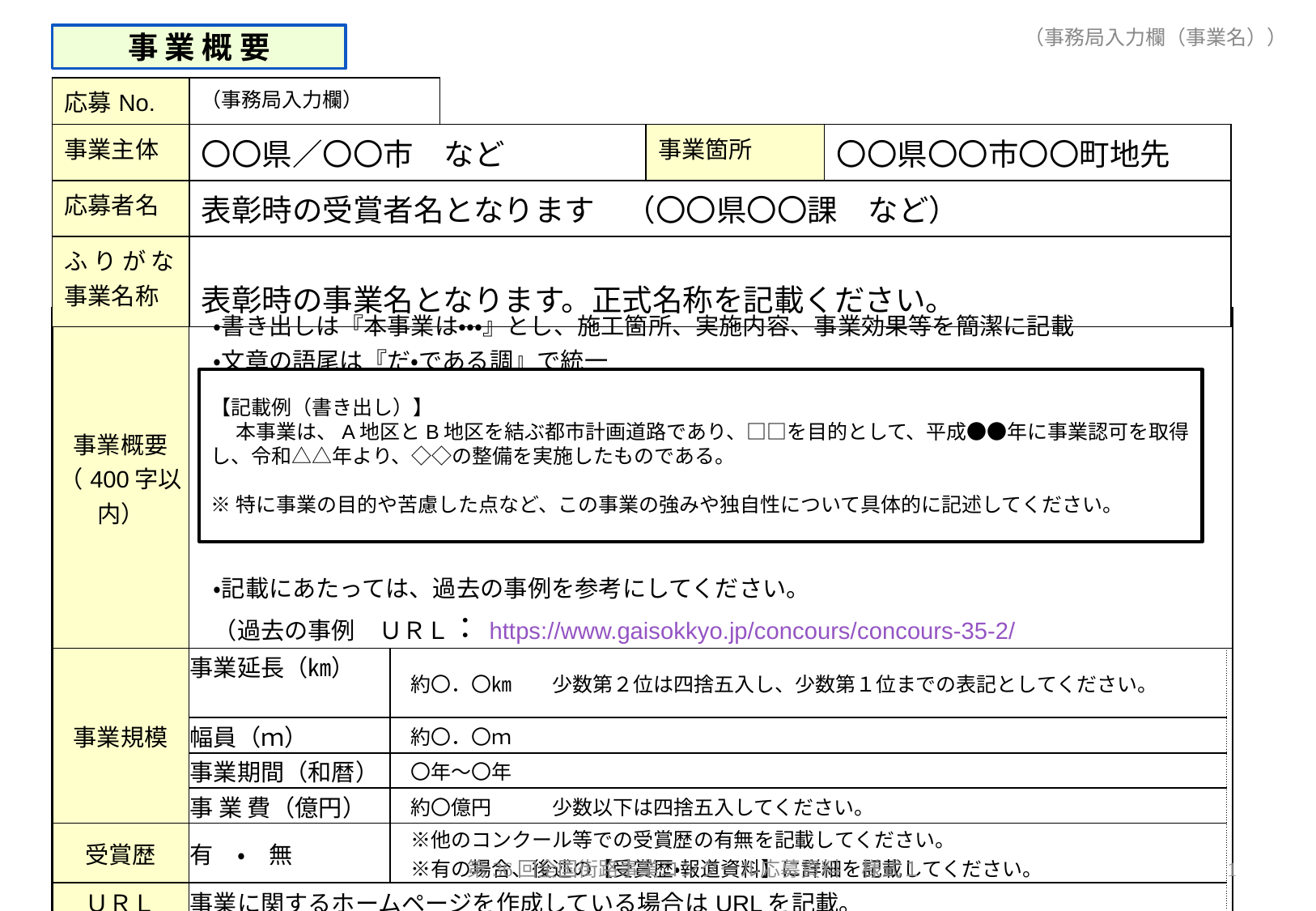

（事務局入力欄（事業名））
# 事 業 概 要
| 応募No. | （事務局入力欄） |  |  |  |
| --- | --- | --- | --- | --- |
| 事業主体 | 〇〇県／〇〇市　など |  | 事業箇所 | 〇〇県〇〇市〇〇町地先 |
| 応募者名 | 表彰時の受賞者名となります　（〇〇県〇〇課　など） |  |  |  |
| ふ り が な 事業名称 | 表彰時の事業名となります。正式名称を記載ください。 |  |  |  |
|  |  |  |  |  |  |  |
| --- | --- | --- | --- | --- | --- | --- |
|  |  |  |  |  |  |  |
|  |  |  |  |  |  |  |
| 事業概要 （400字以内） |  | ・書き出しは『本事業は・・・』とし、施工箇所、実施内容、事業効果等を簡潔に記載 　・文章の語尾は『だ・である調』で統一 　 　・記載にあたっては、過去の事例を参考にしてください。 　（過去の事例　ＵＲＬ：https://www.gaisokkyo.jp/concours/concours-35-2/ |  |  |  |  |
| 事業規模 |  | 事業延長（㎞） |  | 約〇．〇㎞　　少数第２位は四捨五入し、少数第１位までの表記としてください。 |  |  |
|  |  | 幅員（ｍ） |  | 約〇．〇ｍ |  |  |
|  |  |  |  |  |  |  |
|  |  | 事業期間（和暦） |  | 〇年～〇年 |  |  |
|  |  | 事 業 費（億円） |  | 約〇億円　　　少数以下は四捨五入してください。 |  |  |
| 受賞歴 |  | 有　・　無 |  | ※他のコンクール等での受賞歴の有無を記載してください。 　※有の場合、後述の【受賞歴・報道資料】に詳細を記載してください。 |  |  |
| ＵＲＬ |  | 事業に関するホームページを作成している場合はURLを記載。 |  |  |  |  |
【記載例（書き出し）】
　 本事業は、A地区とB地区を結ぶ都市計画道路であり、□□を目的として、平成●●年に事業認可を取得し、令和△△年より、◇◇の整備を実施したものである。

※特に事業の目的や苦慮した点など、この事業の強みや独自性について具体的に記述してください。
第36回全国街路事業コンクール応募資料　様式１
1